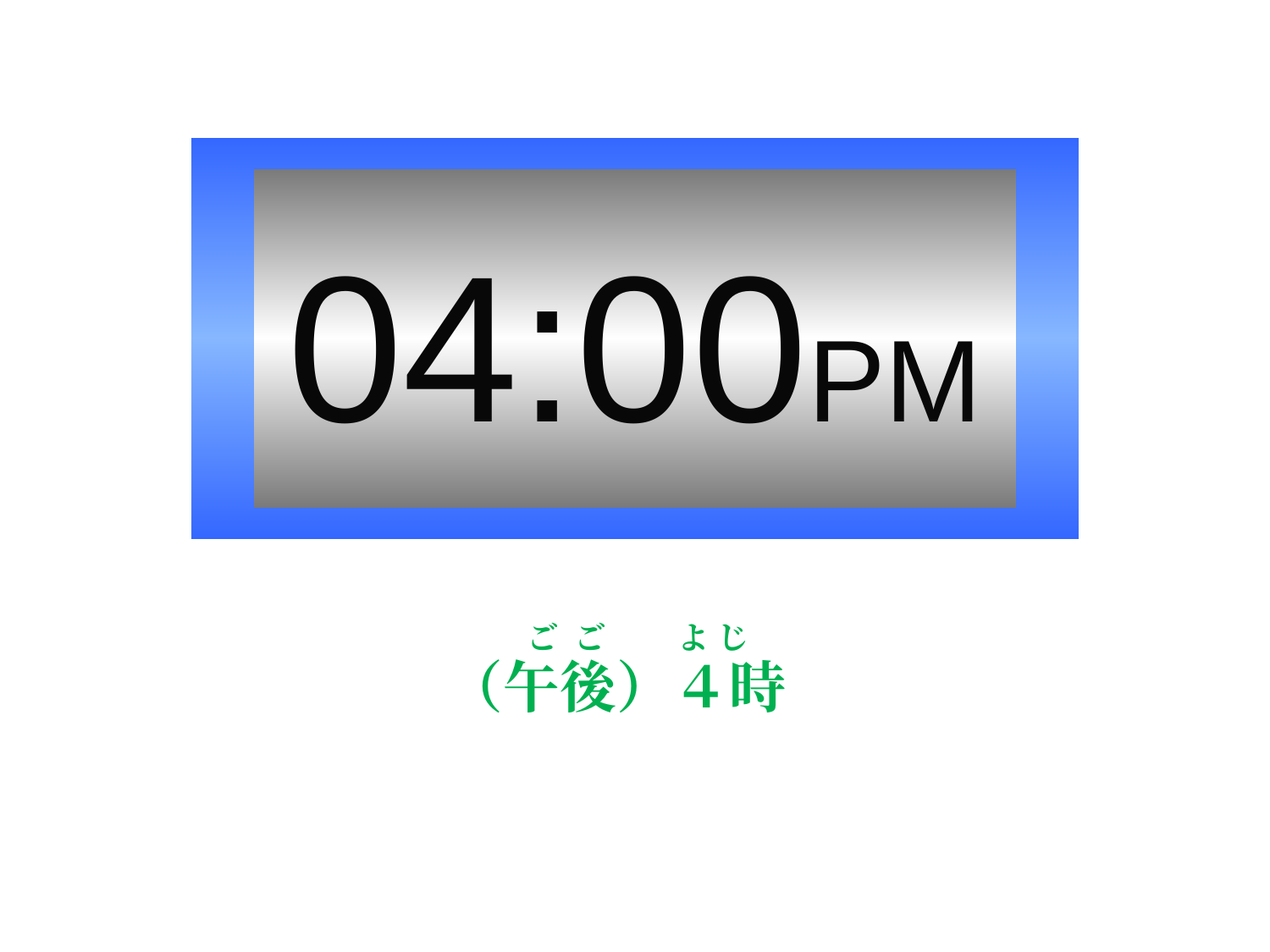

# 04:00PM
ご  ご　　 よ じ
（午後）４時